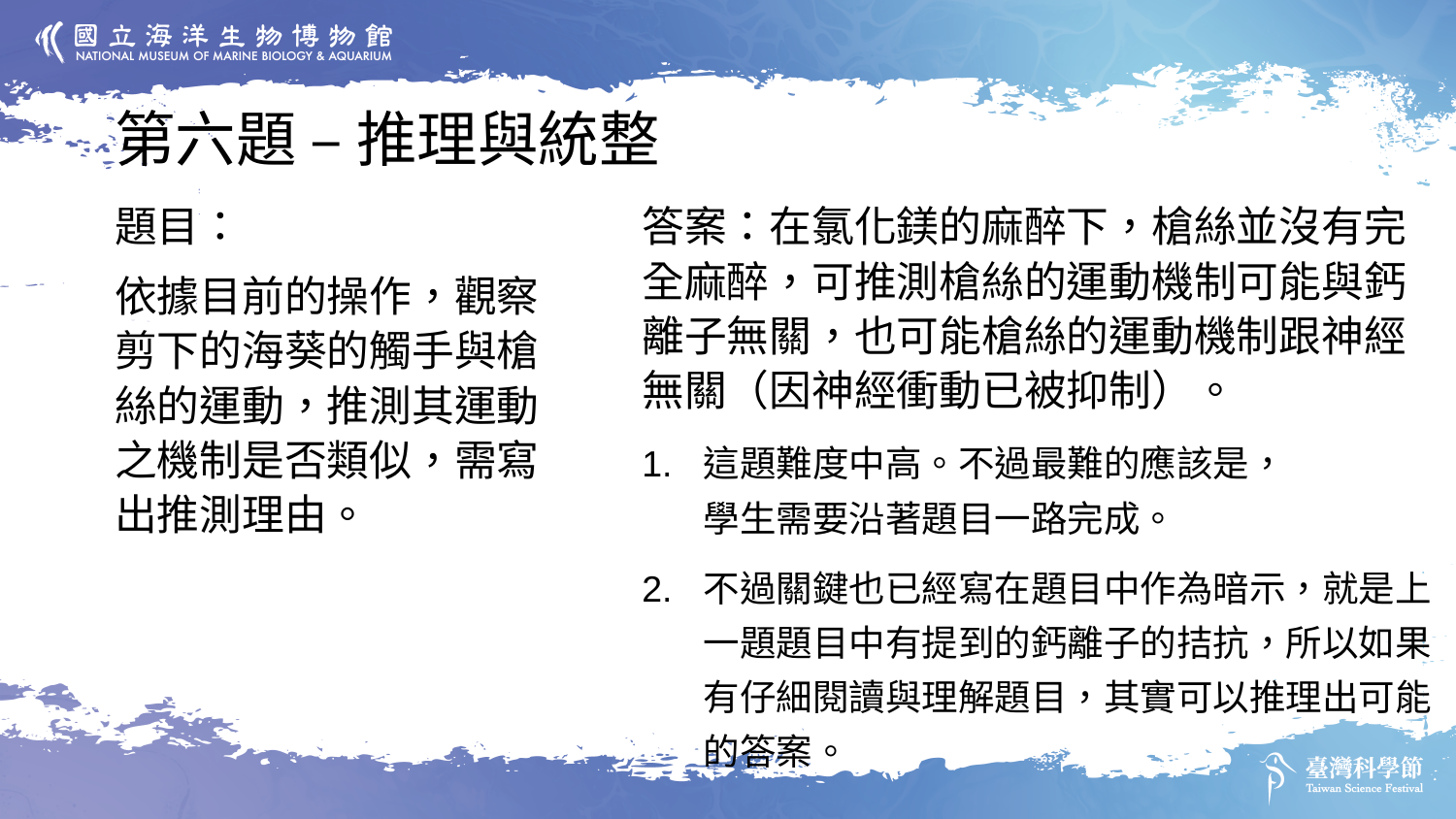

# 第六題 – 推理與統整
題目：
依據目前的操作，觀察剪下的海葵的觸手與槍絲的運動，推測其運動之機制是否類似，需寫出推測理由。
答案：在氯化鎂的麻醉下，槍絲並沒有完全麻醉，可推測槍絲的運動機制可能與鈣離子無關，也可能槍絲的運動機制跟神經無關（因神經衝動已被抑制）。
這題難度中高。不過最難的應該是，
學生需要沿著題目一路完成。
不過關鍵也已經寫在題目中作為暗示，就是上一題題目中有提到的鈣離子的拮抗，所以如果有仔細閱讀與理解題目，其實可以推理出可能的答案。